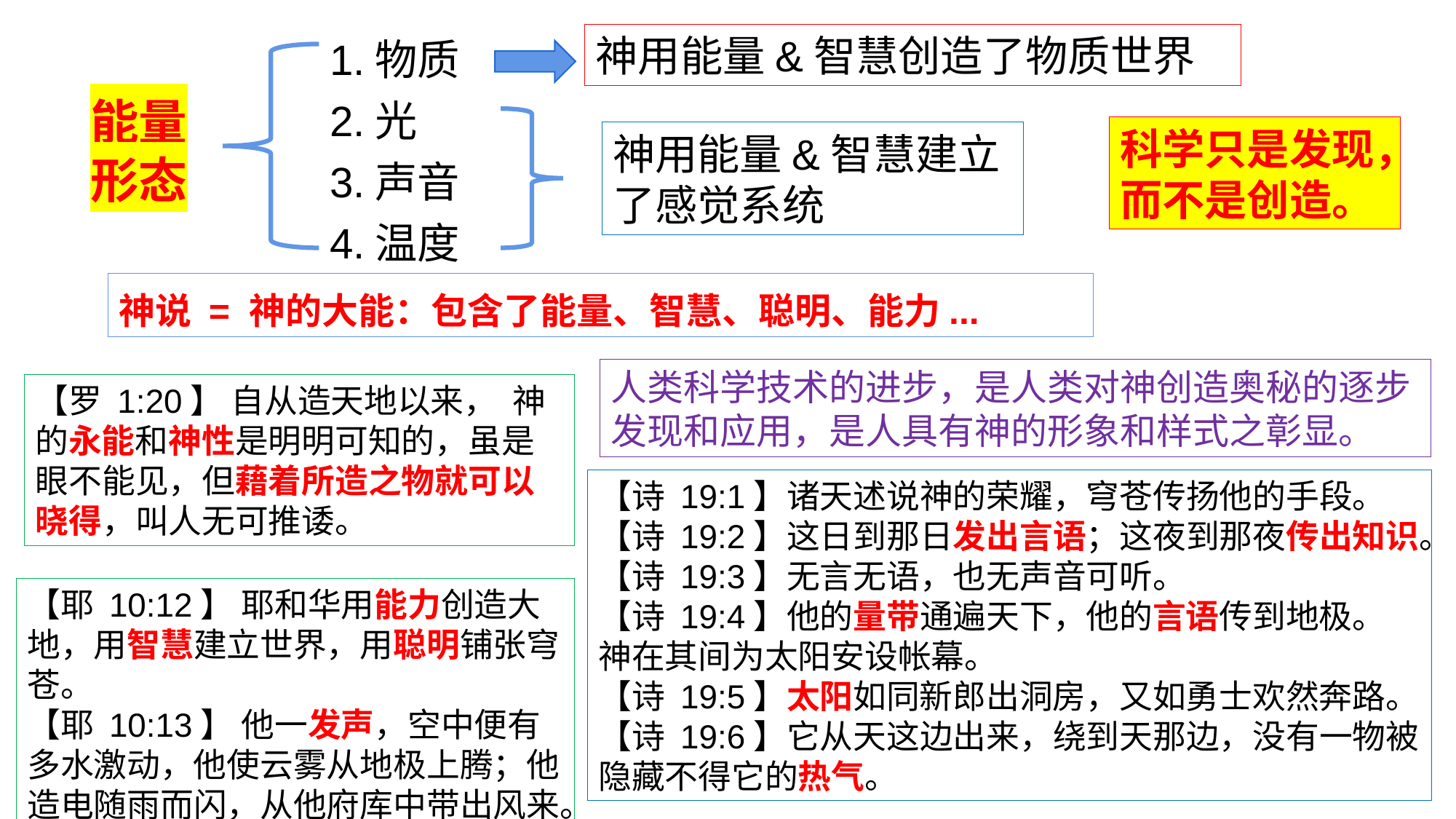

1.物质
2.光
3.声音
4.温度
神用能量&智慧创造了物质世界

能量形态

科学只是发现，而不是创造。
神用能量&智慧建立了感觉系统
神说 = 神的大能：包含了能量、智慧、聪明、能力...
人类科学技术的进步，是人类对神创造奥秘的逐步发现和应用，是人具有神的形象和样式之彰显。
【罗 1:20】 自从造天地以来，  神的永能和神性是明明可知的，虽是眼不能见，但藉着所造之物就可以晓得，叫人无可推诿。
【诗 19:1】诸天述说神的荣耀，穹苍传扬他的手段。
【诗 19:2】这日到那日发出言语；这夜到那夜传出知识。
【诗 19:3】无言无语，也无声音可听。
【诗 19:4】他的量带通遍天下，他的言语传到地极。  神在其间为太阳安设帐幕。
【诗 19:5】太阳如同新郎出洞房，又如勇士欢然奔路。
【诗 19:6】它从天这边出来，绕到天那边，没有一物被隐藏不得它的热气。
【耶 10:12】 耶和华用能力创造大地，用智慧建立世界，用聪明铺张穹苍。
【耶 10:13】 他一发声，空中便有多水激动，他使云雾从地极上腾；他造电随雨而闪，从他府库中带出风来。